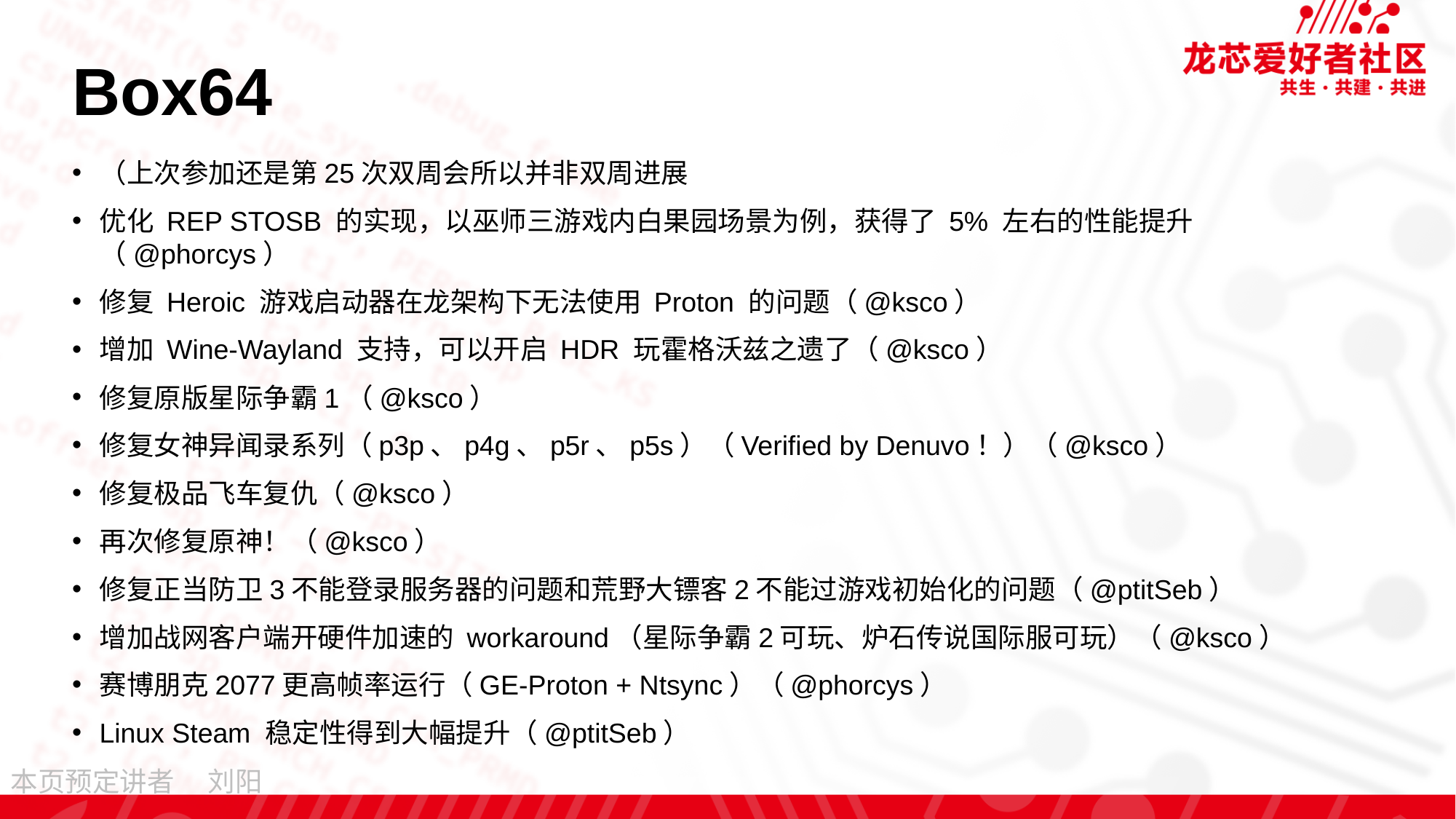

# Box64
（上次参加还是第25次双周会所以并非双周进展
优化 REP STOSB 的实现，以巫师三游戏内白果园场景为例，获得了 5% 左右的性能提升（@phorcys）
修复 Heroic 游戏启动器在龙架构下无法使用 Proton 的问题（@ksco）
增加 Wine-Wayland 支持，可以开启 HDR 玩霍格沃兹之遗了（@ksco）
修复原版星际争霸1（@ksco）
修复女神异闻录系列（p3p、p4g、p5r、p5s）（Verified by Denuvo！）（@ksco）
修复极品飞车复仇（@ksco）
再次修复原神！（@ksco）
修复正当防卫3不能登录服务器的问题和荒野大镖客2不能过游戏初始化的问题（@ptitSeb）
增加战网客户端开硬件加速的 workaround（星际争霸2可玩、炉石传说国际服可玩）（@ksco）
赛博朋克2077更高帧率运行（GE-Proton + Ntsync）（@phorcys）
Linux Steam 稳定性得到大幅提升（@ptitSeb）

刘阳